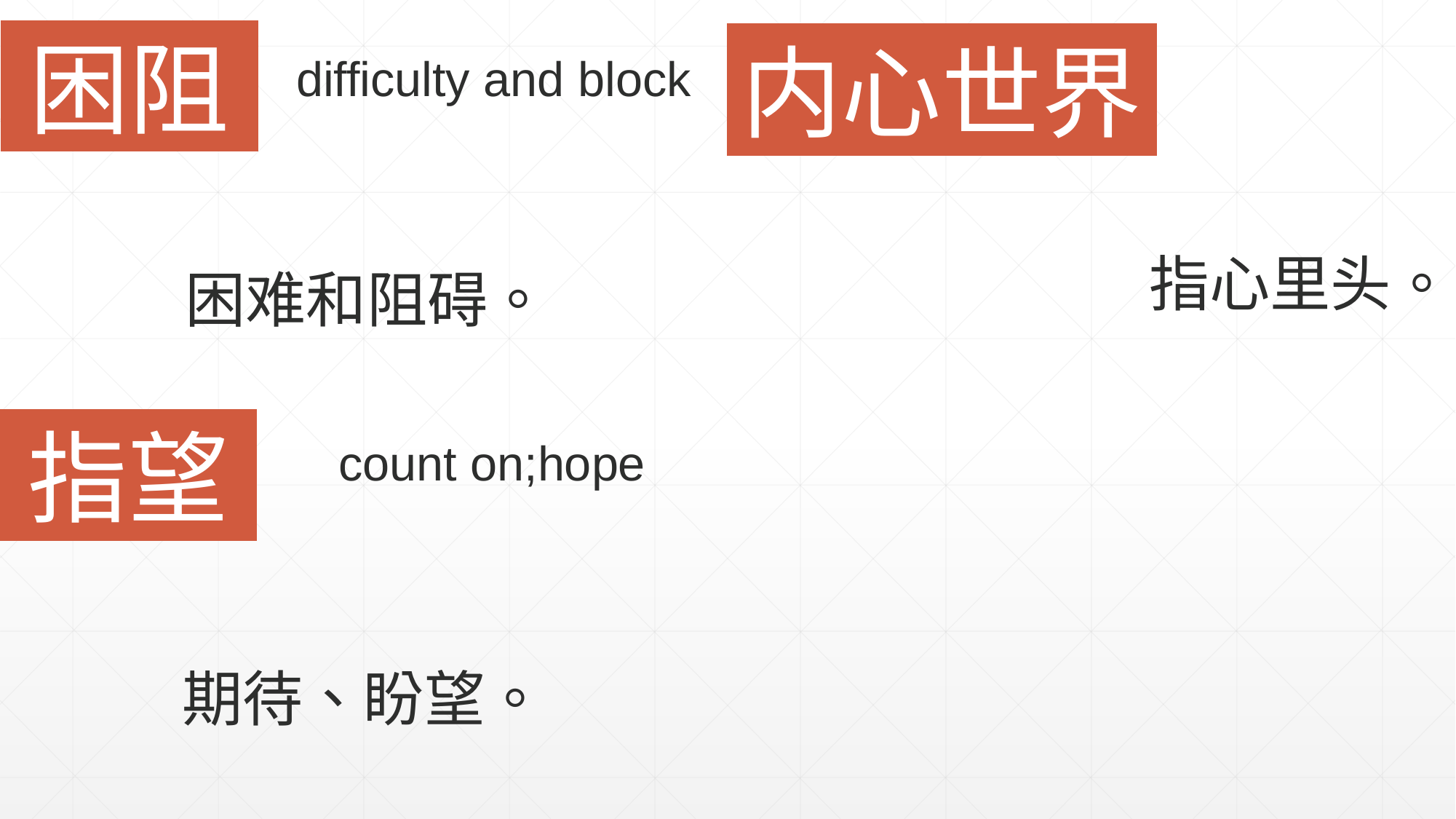

困阻
内心世界
difficulty and block
指心里头。
困难和阻碍。
指望
count on;hope
期待、盼望。